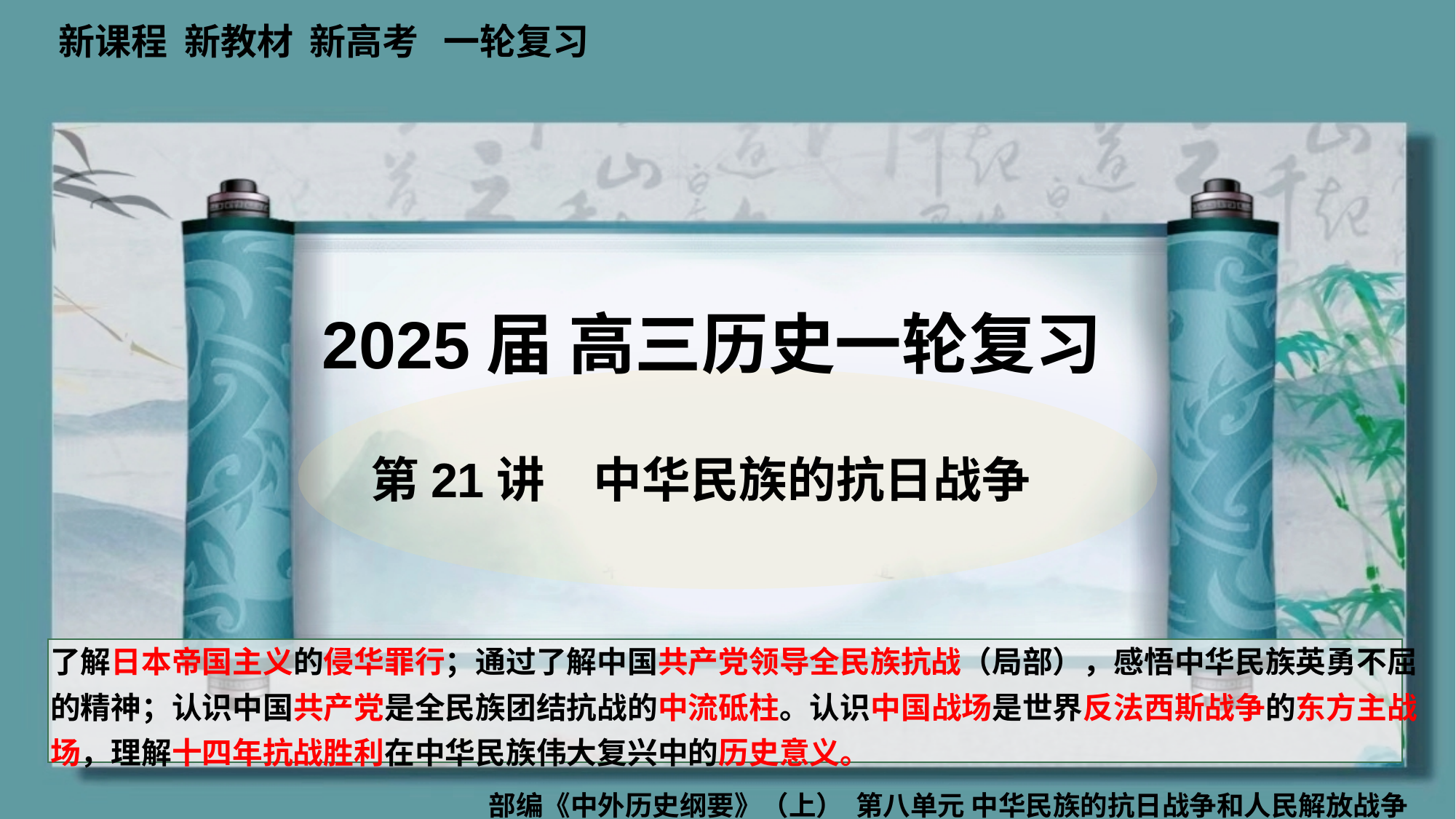

新课程  新教材  新高考   一轮复习
2025届 高三历史一轮复习

 第21讲　中华民族的抗日战争
了解日本帝国主义的侵华罪行；通过了解中国共产党领导全民族抗战（局部），感悟中华民族英勇不屈的精神；认识中国共产党是全民族团结抗战的中流砥柱。认识中国战场是世界反法西斯战争的东方主战场，理解十四年抗战胜利在中华民族伟大复兴中的历史意义。

部编《中外历史纲要》（上）  第八单元 中华民族的抗日战争和人民解放战争